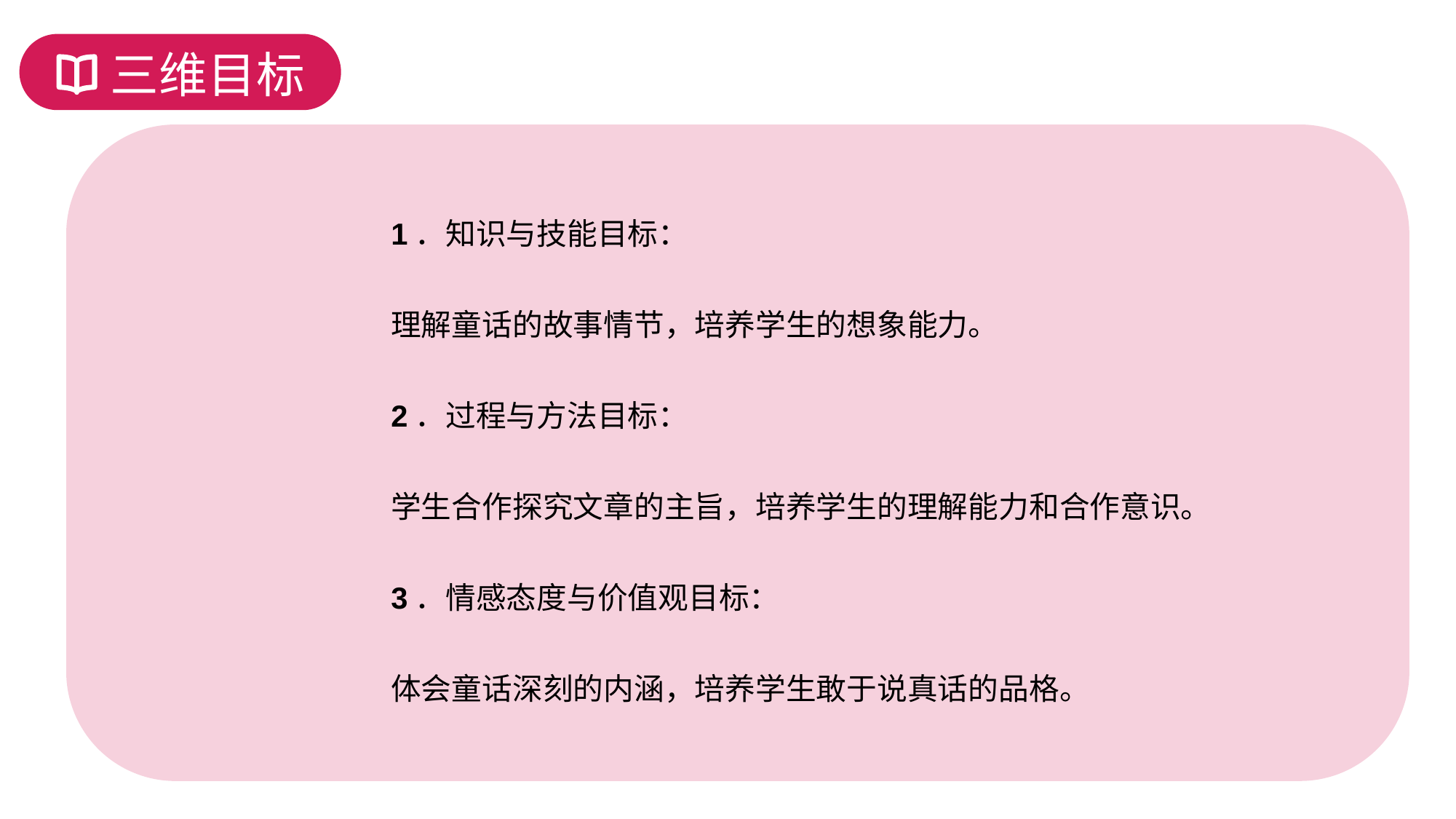

三维目标

1．知识与技能目标：
理解童话的故事情节，培养学生的想象能力。
2．过程与方法目标：
学生合作探究文章的主旨，培养学生的理解能力和合作意识。
3．情感态度与价值观目标：
体会童话深刻的内涵，培养学生敢于说真话的品格。